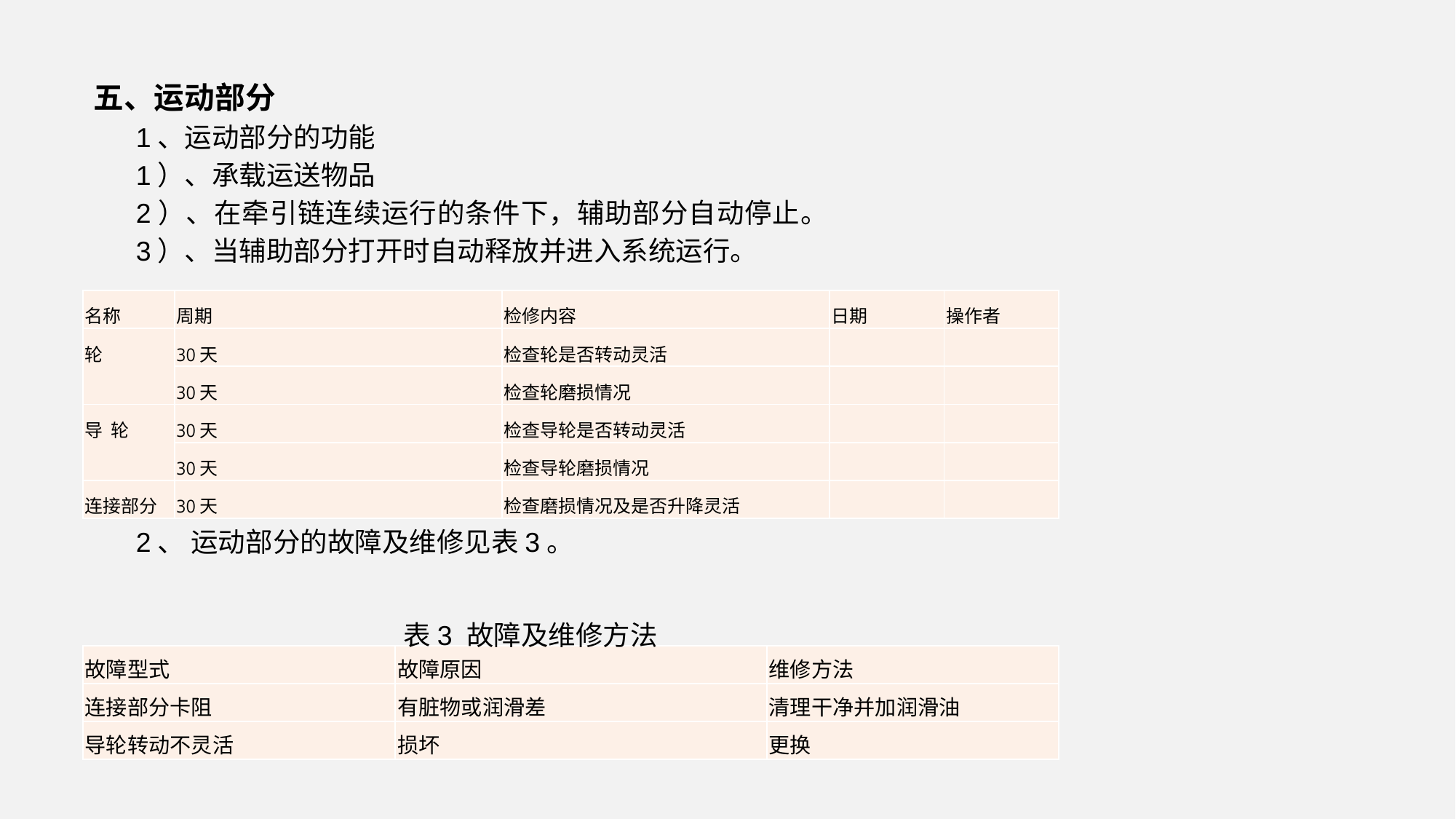

五、运动部分
1、运动部分的功能
1）、承载运送物品
2）、在牵引链连续运行的条件下，辅助部分自动停止。
3）、当辅助部分打开时自动释放并进入系统运行。
| 名称 | 周期 | 检修内容 | 日期 | 操作者 |
| --- | --- | --- | --- | --- |
| 轮 | 30天 | 检查轮是否转动灵活 |  |  |
|  | 30天 | 检查轮磨损情况 |  |  |
| 导 轮 | 30天 | 检查导轮是否转动灵活 |  |  |
|  | 30天 | 检查导轮磨损情况 |  |  |
| 连接部分 | 30天 | 检查磨损情况及是否升降灵活 |  |  |
2、 运动部分的故障及维修见表3。
表3 故障及维修方法
| 故障型式 | 故障原因 | 维修方法 |
| --- | --- | --- |
| 连接部分卡阻 | 有脏物或润滑差 | 清理干净并加润滑油 |
| 导轮转动不灵活 | 损坏 | 更换 |